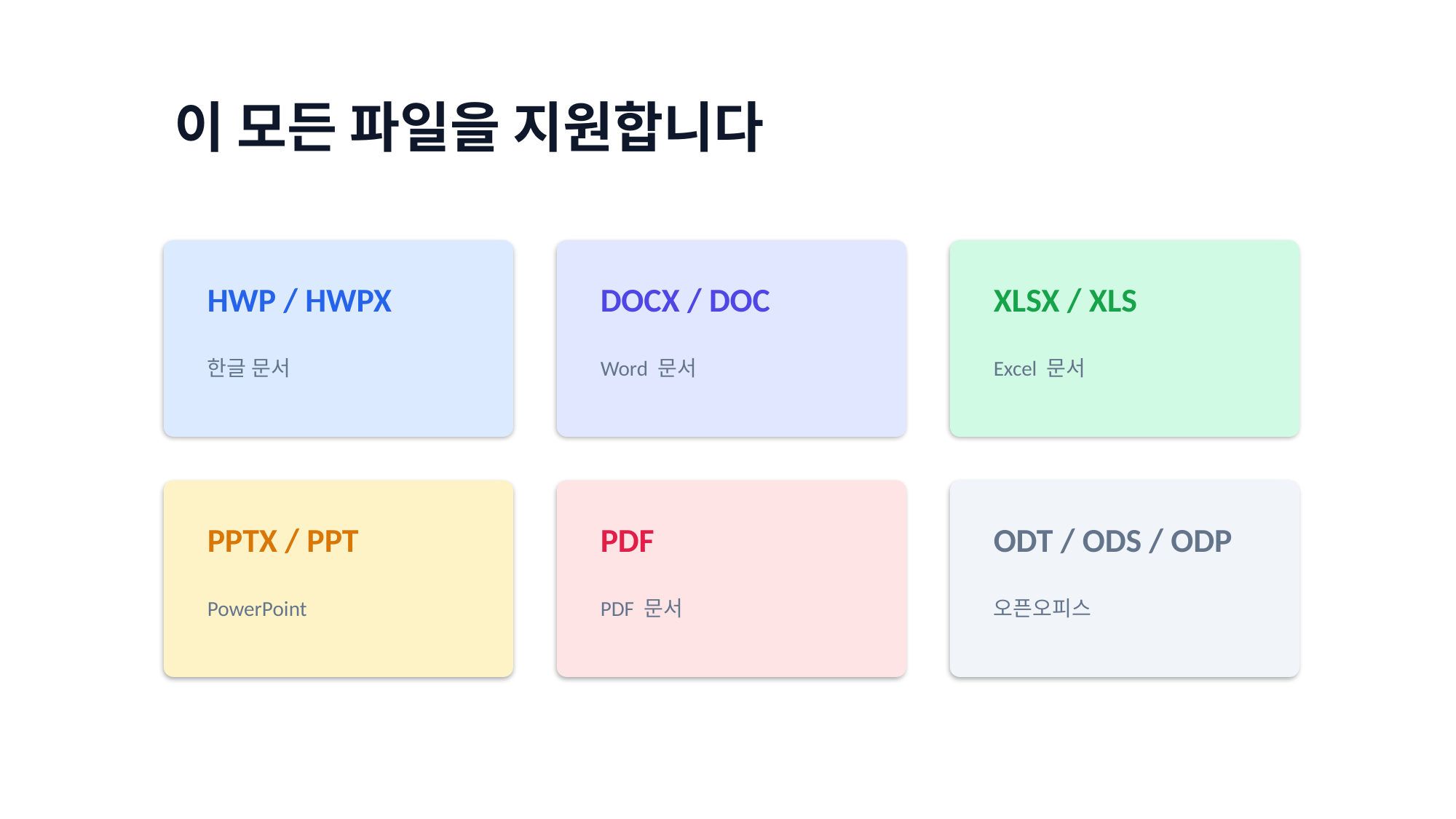

이 모든 파일을 지원합니다

HWP / HWPX
DOCX / DOC
XLSX / XLS
한글 문서
Word 문서
Excel 문서

PPTX / PPT
PDF
ODT / ODS / ODP
PowerPoint
PDF 문서
오픈오피스